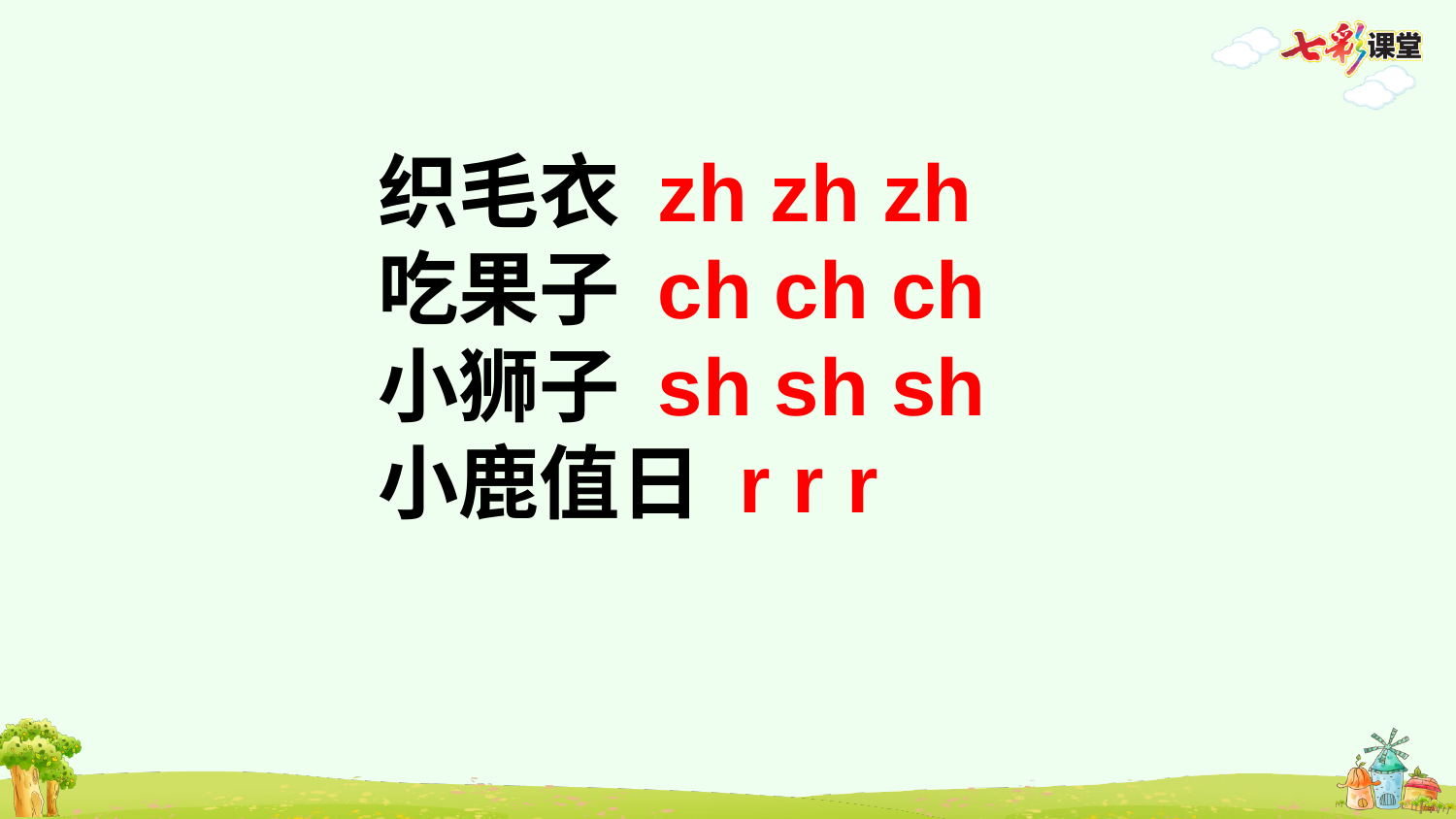

织毛衣 zh zh zh
吃果子 ch ch ch
小狮子 sh sh sh
小鹿值日 r r r